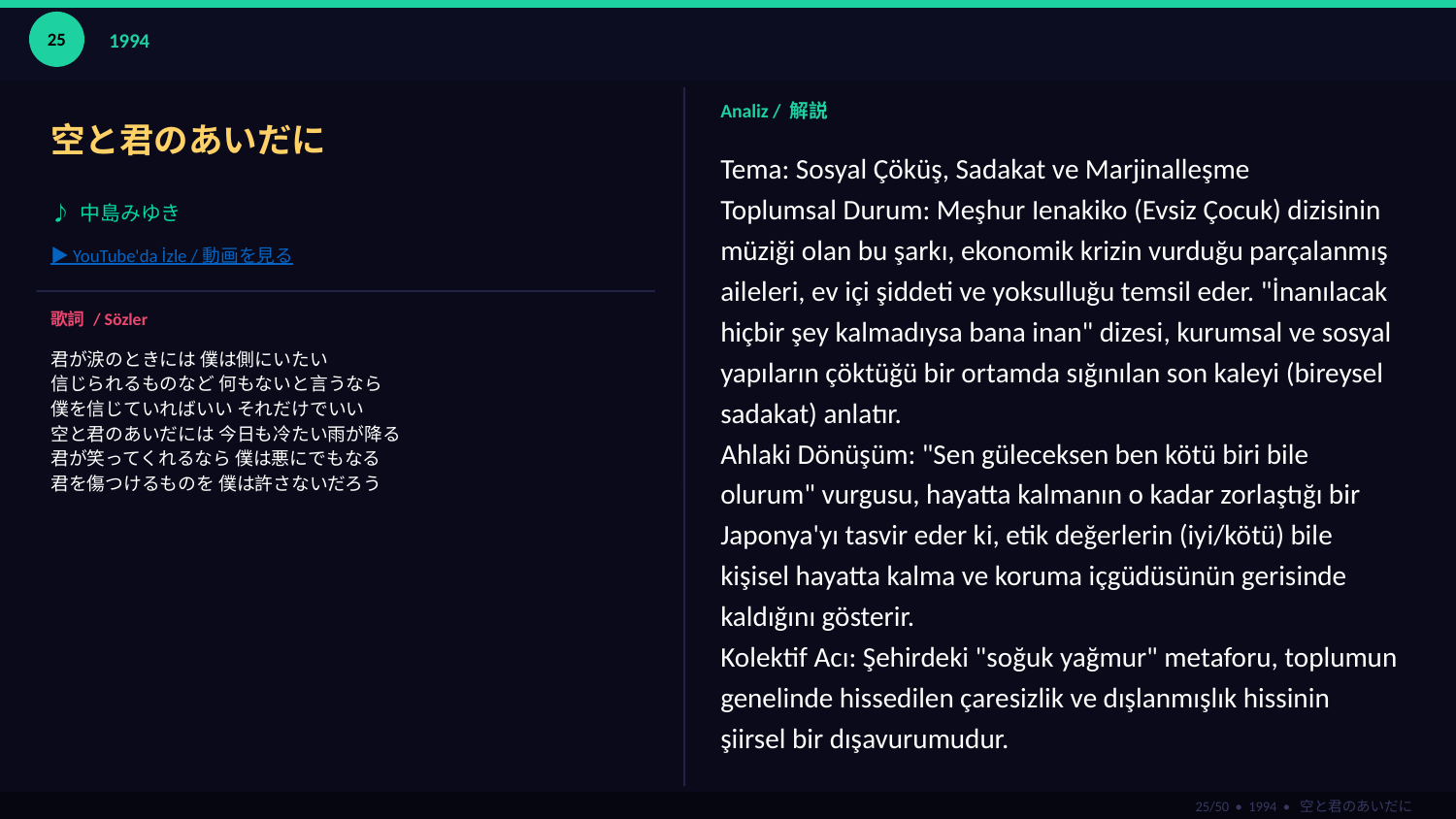

25
1994
空と君のあいだに

Analiz / 解説
Tema: Sosyal Çöküş, Sadakat ve Marjinalleşme
Toplumsal Durum: Meşhur Ienakiko (Evsiz Çocuk) dizisinin müziği olan bu şarkı, ekonomik krizin vurduğu parçalanmış aileleri, ev içi şiddeti ve yoksulluğu temsil eder. "İnanılacak hiçbir şey kalmadıysa bana inan" dizesi, kurumsal ve sosyal yapıların çöktüğü bir ortamda sığınılan son kaleyi (bireysel sadakat) anlatır.
Ahlaki Dönüşüm: "Sen güleceksen ben kötü biri bile olurum" vurgusu, hayatta kalmanın o kadar zorlaştığı bir Japonya'yı tasvir eder ki, etik değerlerin (iyi/kötü) bile kişisel hayatta kalma ve koruma içgüdüsünün gerisinde kaldığını gösterir.
Kolektif Acı: Şehirdeki "soğuk yağmur" metaforu, toplumun genelinde hissedilen çaresizlik ve dışlanmışlık hissinin şiirsel bir dışavurumudur.
♪ 中島みゆき
▶ YouTube'da İzle / 動画を見る

歌詞 / Sözler
君が涙のときには 僕は側にいたい
信じられるものなど 何もないと言うなら
僕を信じていればいい それだけでいい
空と君のあいだには 今日も冷たい雨が降る
君が笑ってくれるなら 僕は悪にでもなる
君を傷つけるものを 僕は許さないだろう

25/50  •  1994  •  空と君のあいだに